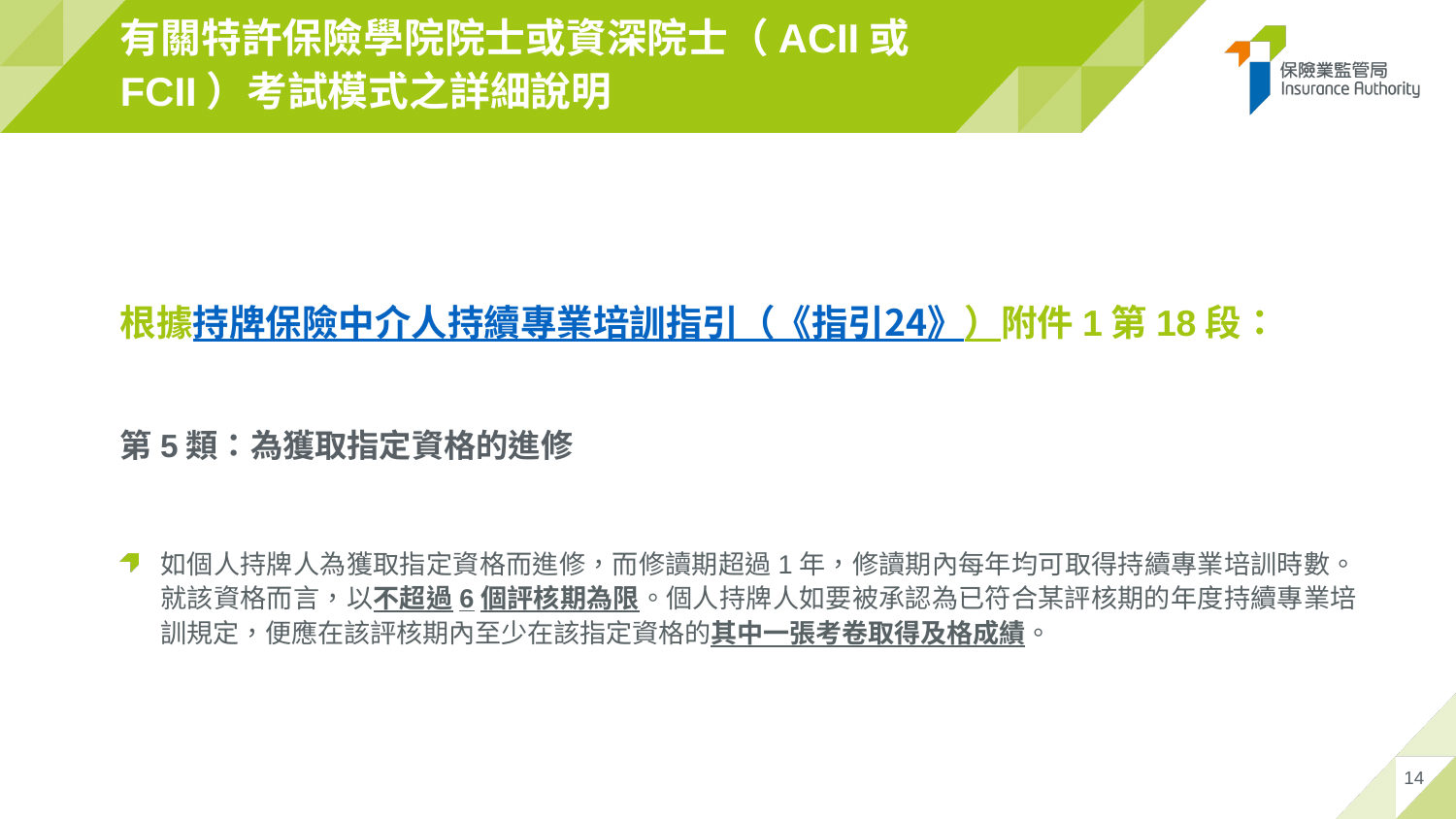

# 有關特許保險學院院士或資深院士（ACII或FCII）考試模式之詳細說明
根據持牌保險中介人持續專業培訓指引（《指引24》）附件1第18段：
第5類：為獲取指定資格的進修
如個人持牌人為獲取指定資格而進修，而修讀期超過1年，修讀期內每年均可取得持續專業培訓時數。就該資格而言，以不超過6個評核期為限。個人持牌人如要被承認為已符合某評核期的年度持續專業培訓規定，便應在該評核期內至少在該指定資格的其中一張考卷取得及格成績。
14